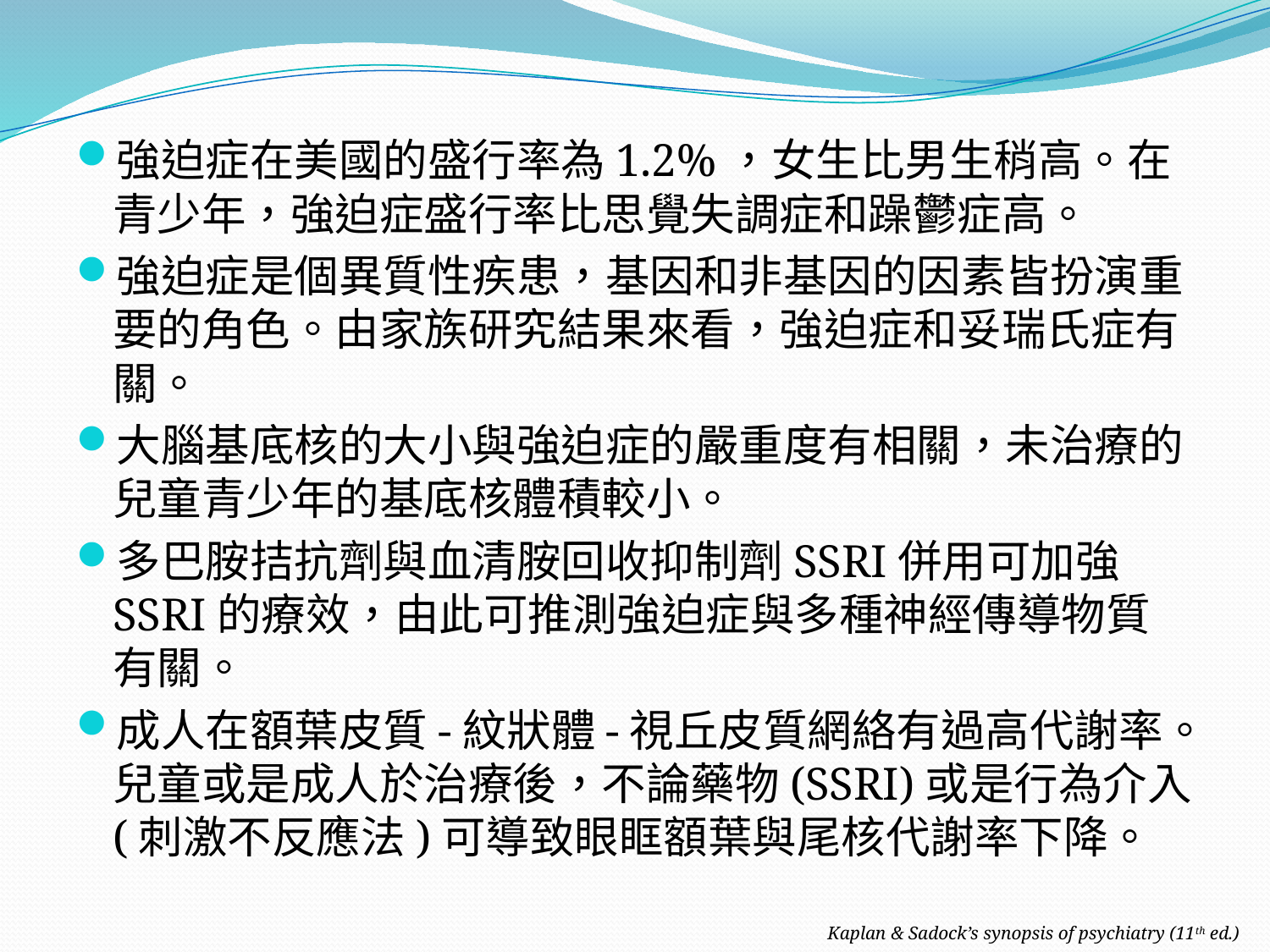

強迫症在美國的盛行率為1.2%，女生比男生稍高。在青少年，強迫症盛行率比思覺失調症和躁鬱症高。
強迫症是個異質性疾患，基因和非基因的因素皆扮演重要的角色。由家族研究結果來看，強迫症和妥瑞氏症有關。
大腦基底核的大小與強迫症的嚴重度有相關，未治療的兒童青少年的基底核體積較小。
多巴胺拮抗劑與血清胺回收抑制劑SSRI併用可加強SSRI的療效，由此可推測強迫症與多種神經傳導物質有關。
成人在額葉皮質-紋狀體-視丘皮質網絡有過高代謝率。兒童或是成人於治療後，不論藥物(SSRI)或是行為介入(刺激不反應法)可導致眼眶額葉與尾核代謝率下降。
Kaplan & Sadock’s synopsis of psychiatry (11th ed.)